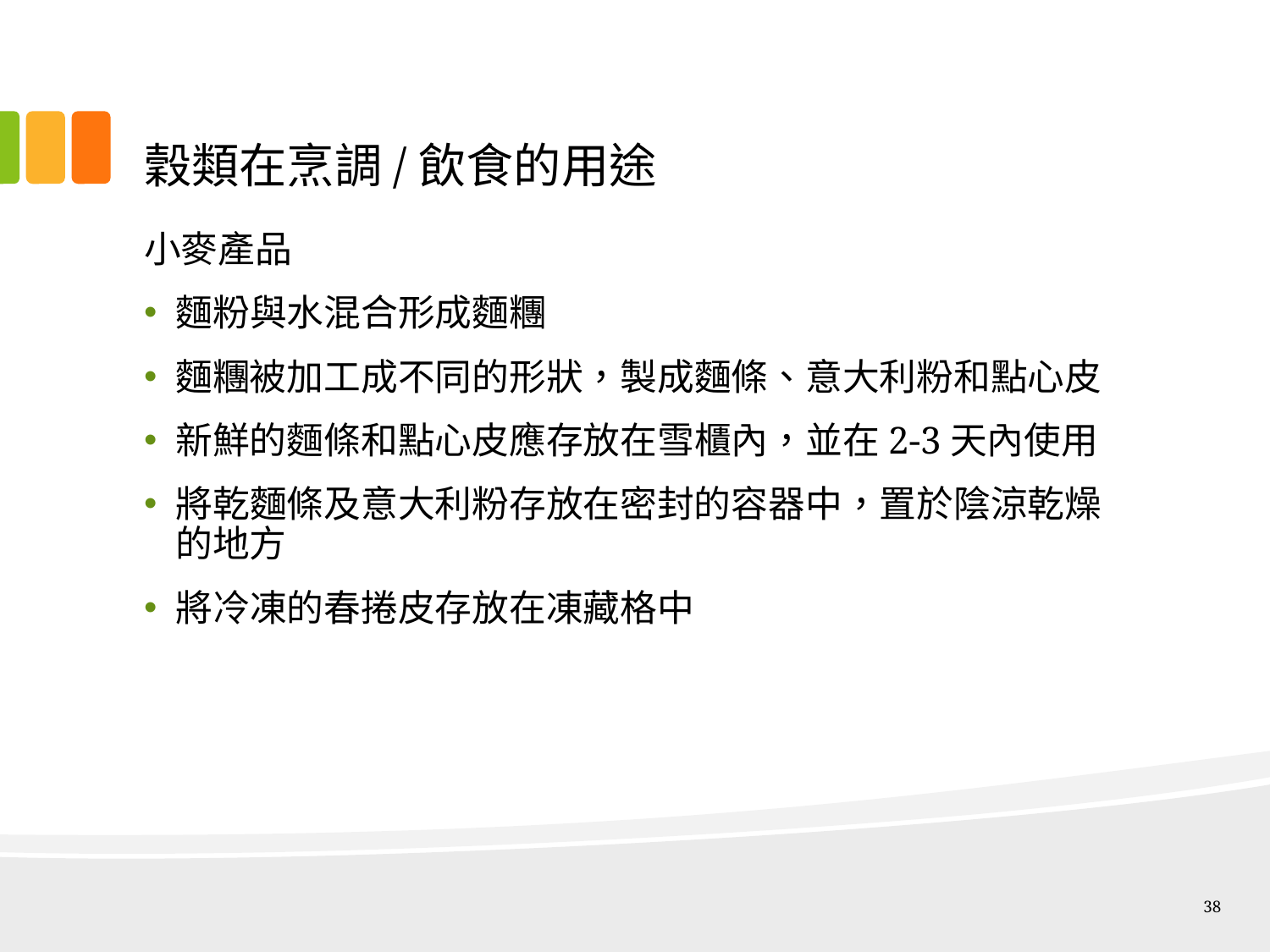

# 穀類在烹調/飲食的用途
小麥產品
麵粉與水混合形成麵糰
麵糰被加工成不同的形狀，製成麵條、意大利粉和點心皮
新鮮的麵條和點心皮應存放在雪櫃內，並在2-3天內使用
將乾麵條及意大利粉存放在密封的容器中，置於陰涼乾燥的地方
將冷凍的春捲皮存放在凍藏格中
38